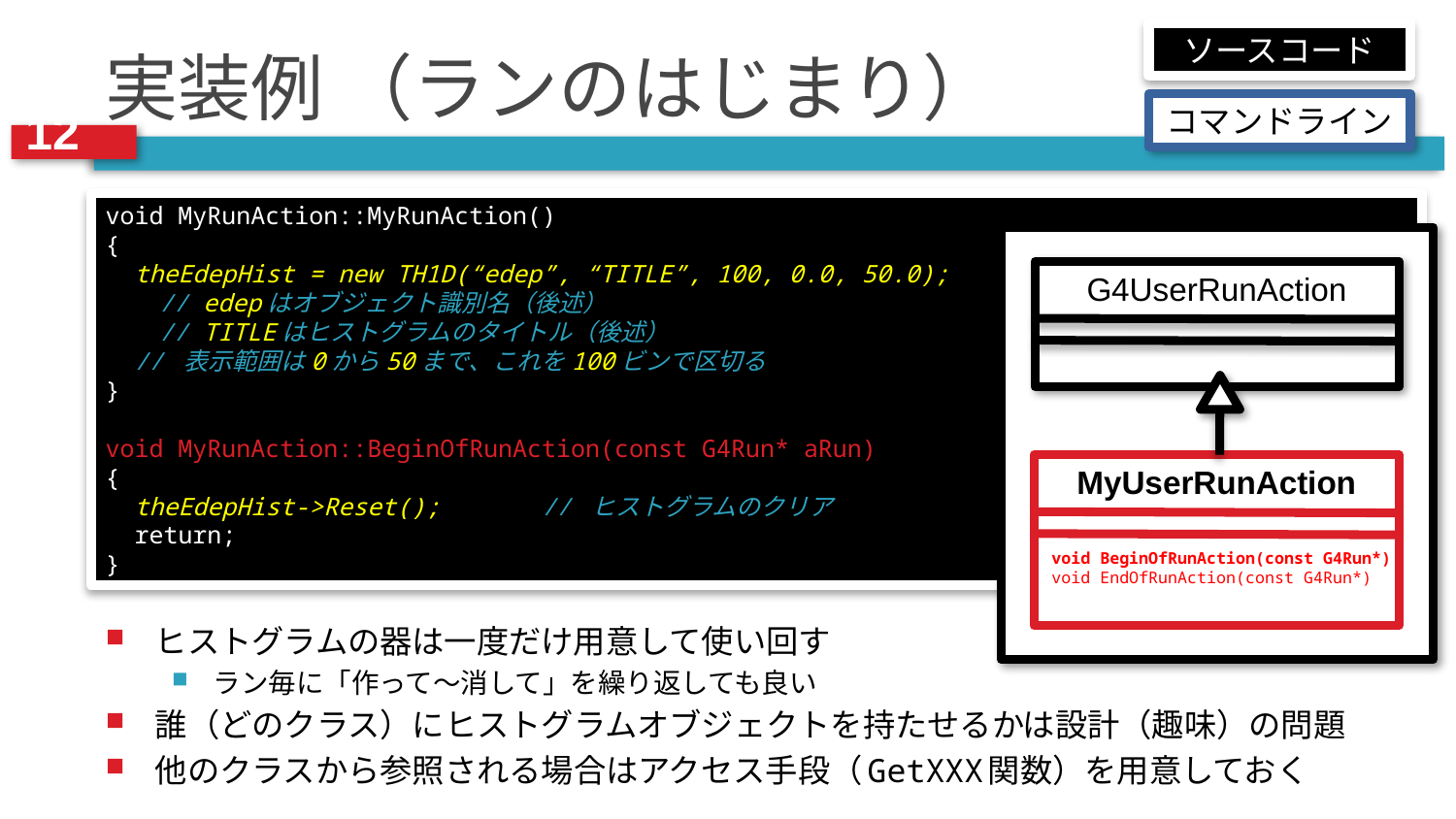

Geant4 Tutorial @ Japan 2007 - Histograming and Analysis using ROOT
# 実装例 （ランのはじまり）
ソースコード
コマンドライン
void MyRunAction::MyRunAction()
{
  theEdepHist = new TH1D(“edep”, “TITLE”, 100, 0.0, 50.0);
　　// edepはオブジェクト識別名（後述）
　　// TITLEはヒストグラムのタイトル（後述）
  // 表示範囲は0から50まで、これを100ビンで区切る
}

void MyRunAction::BeginOfRunAction(const G4Run* aRun)
{
  theEdepHist->Reset();	// ヒストグラムのクリア
  return;
}

G4UserRunAction

MyUserRunAction
void BeginOfRunAction(const G4Run*)
void EndOfRunAction(const G4Run*)
ヒストグラムの器は一度だけ用意して使い回す
ラン毎に「作って～消して」を繰り返しても良い
誰（どのクラス）にヒストグラムオブジェクトを持たせるかは設計（趣味）の問題
他のクラスから参照される場合はアクセス手段（GetXXX関数）を用意しておく
平成19年10月18日(木)